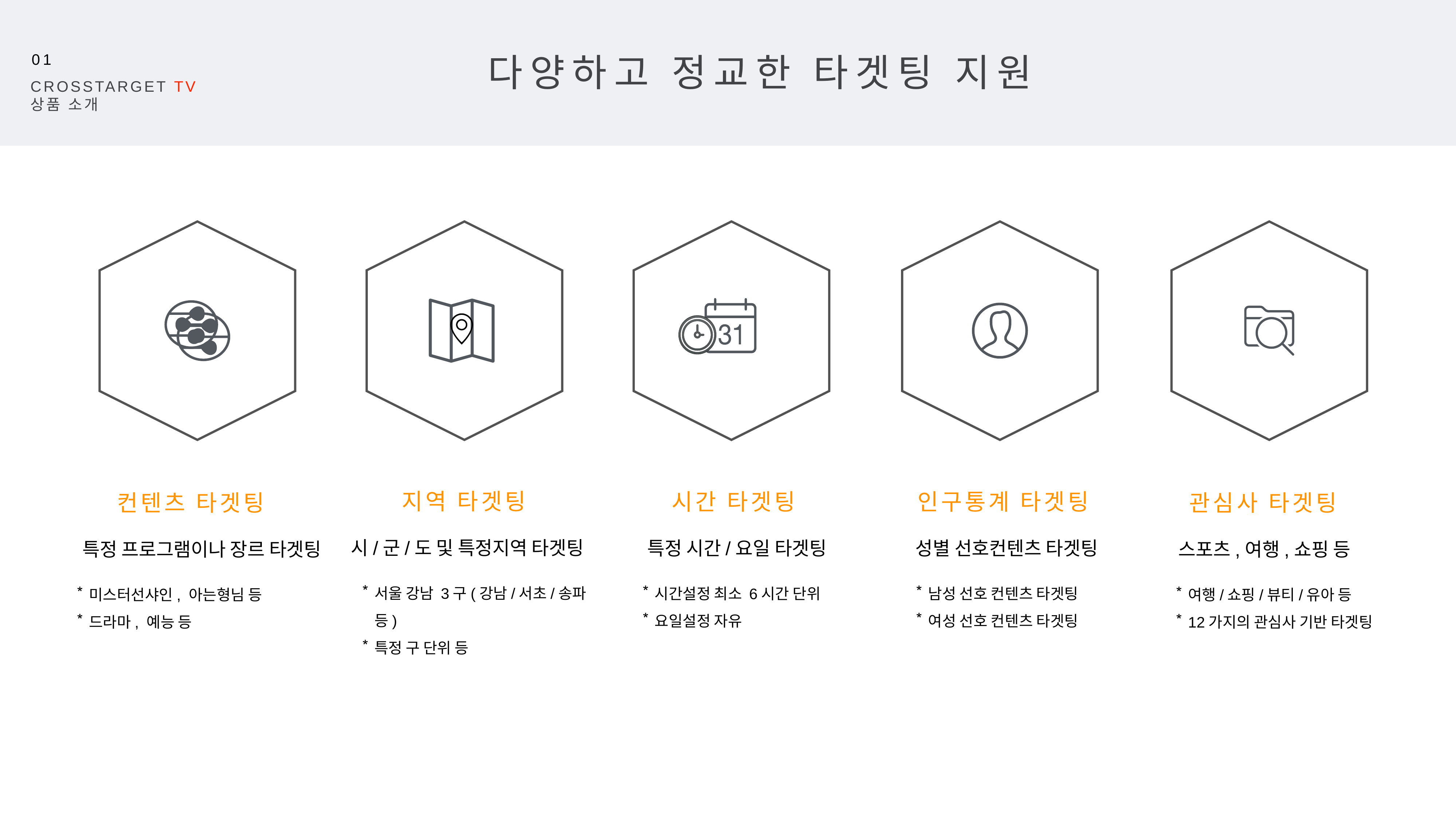

8
다양하고 정교한 타겟팅 지원
01
CROSSTARGET TV
상품 소개

지역 타겟팅
시간 타겟팅
인구통계 타겟팅
컨텐츠 타겟팅
관심사 타겟팅
시/군/도 및 특정지역 타겟팅
특정 시간/요일 타겟팅
성별 선호컨텐츠 타겟팅
특정 프로그램이나 장르 타겟팅
스포츠,여행,쇼핑 등
서울 강남 3구(강남/서초/송파 등)
특정 구 단위 등
시간설정 최소 6시간 단위
요일설정 자유
남성 선호 컨텐츠 타겟팅
여성 선호 컨텐츠 타겟팅
미스터선샤인, 아는형님 등
드라마, 예능 등
여행/쇼핑/뷰티/유아 등
12가지의 관심사 기반 타겟팅